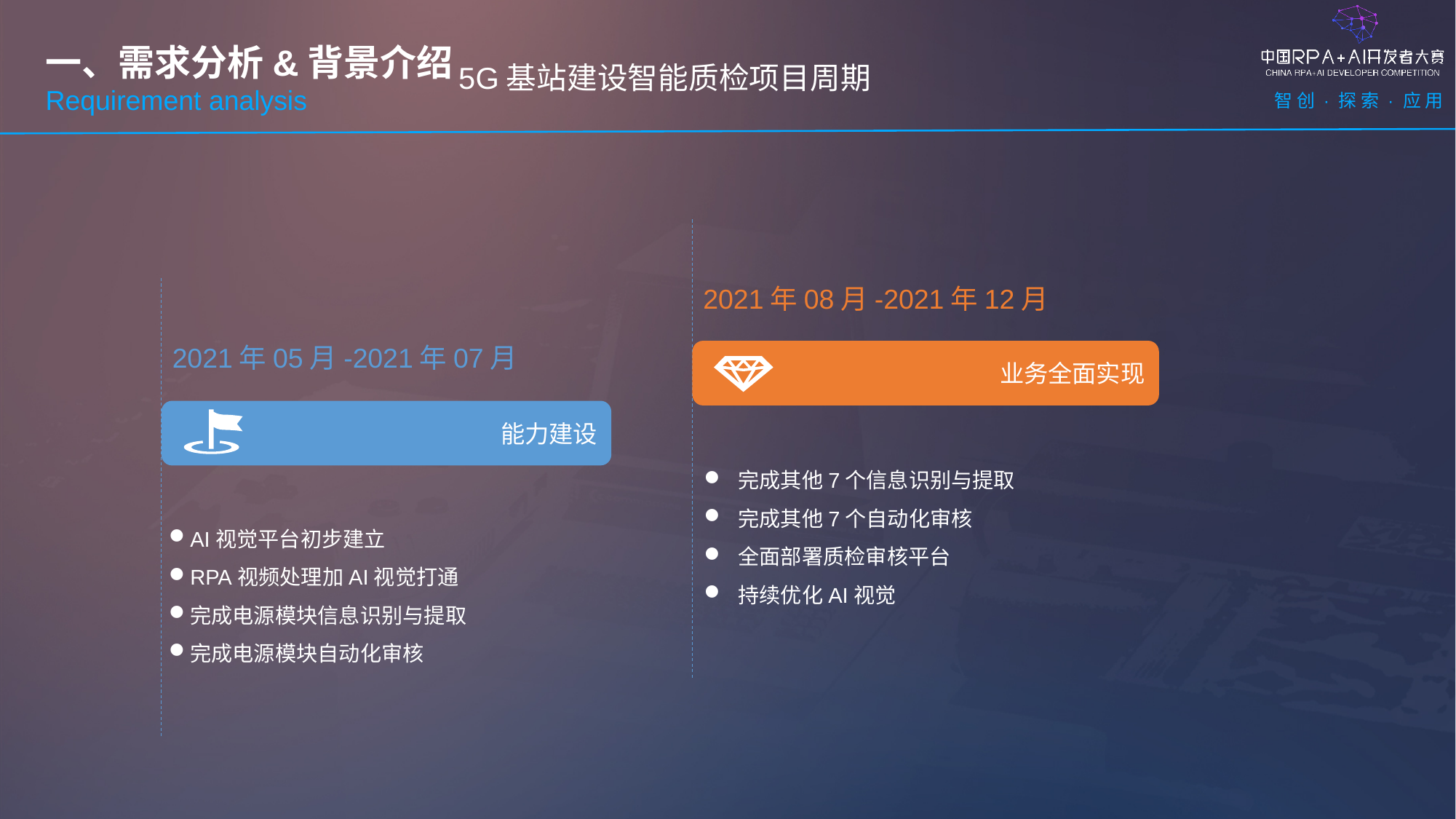

一、需求分析&背景介绍
Requirement analysis
5G基站建设智能质检项目周期
2021年08月-2021年12月
2021年05月-2021年07月
业务全面实现

能力建设

完成其他7个信息识别与提取
完成其他7个自动化审核
全面部署质检审核平台
持续优化AI视觉
AI视觉平台初步建立
RPA视频处理加AI视觉打通
完成电源模块信息识别与提取
完成电源模块自动化审核